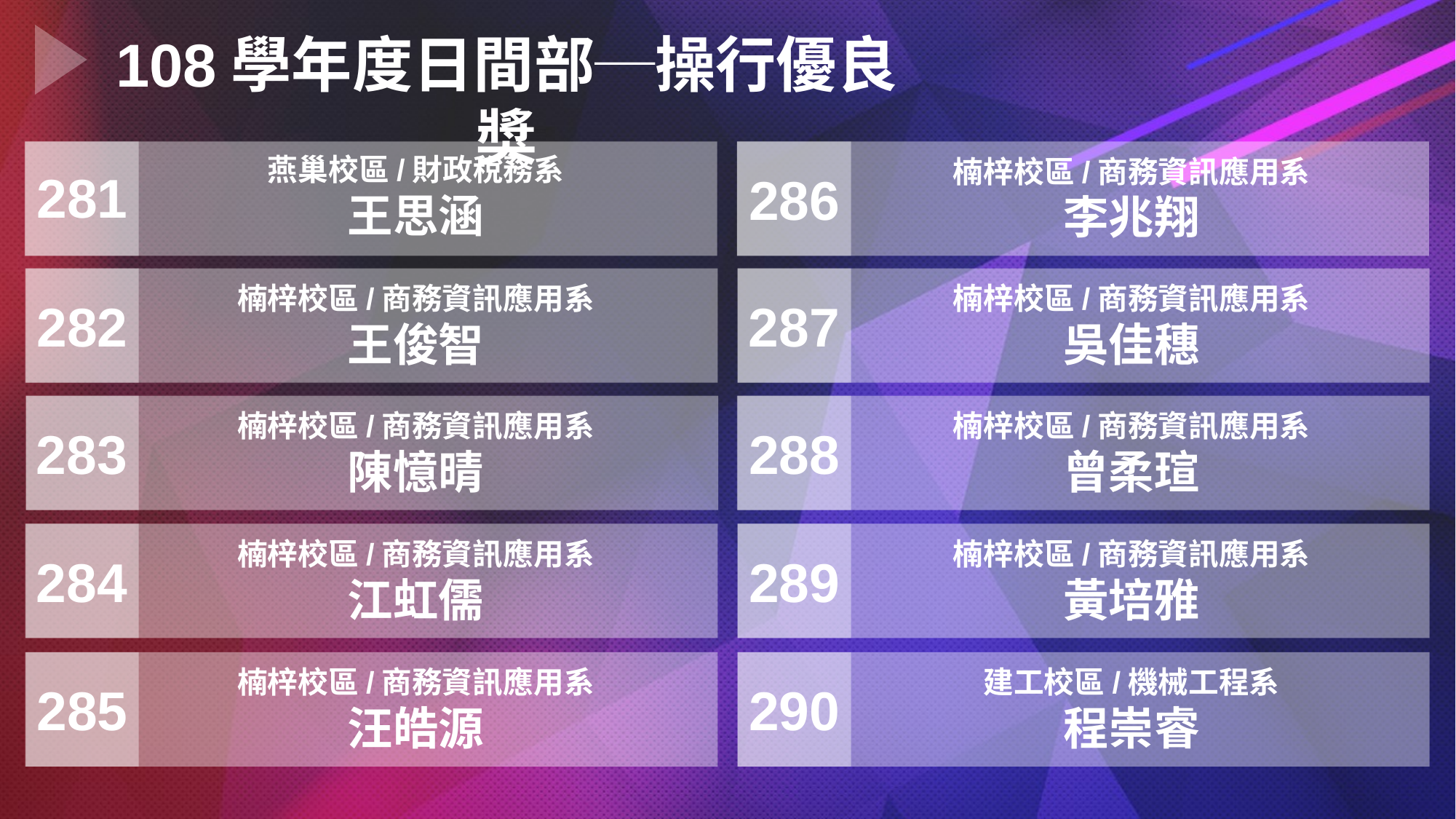

108學年度日間部─操行優良獎

燕巢校區/財政稅務系
王思涵
楠梓校區/商務資訊應用系
李兆翔
281
286

楠梓校區/商務資訊應用系
王俊智
楠梓校區/商務資訊應用系
吳佳穗
287
282

楠梓校區/商務資訊應用系
陳憶晴
楠梓校區/商務資訊應用系
曾柔瑄
288
283

楠梓校區/商務資訊應用系
江虹儒
楠梓校區/商務資訊應用系
黃培雅
284
289

楠梓校區/商務資訊應用系
汪皓源
建工校區/機械工程系
程崇睿
285
290